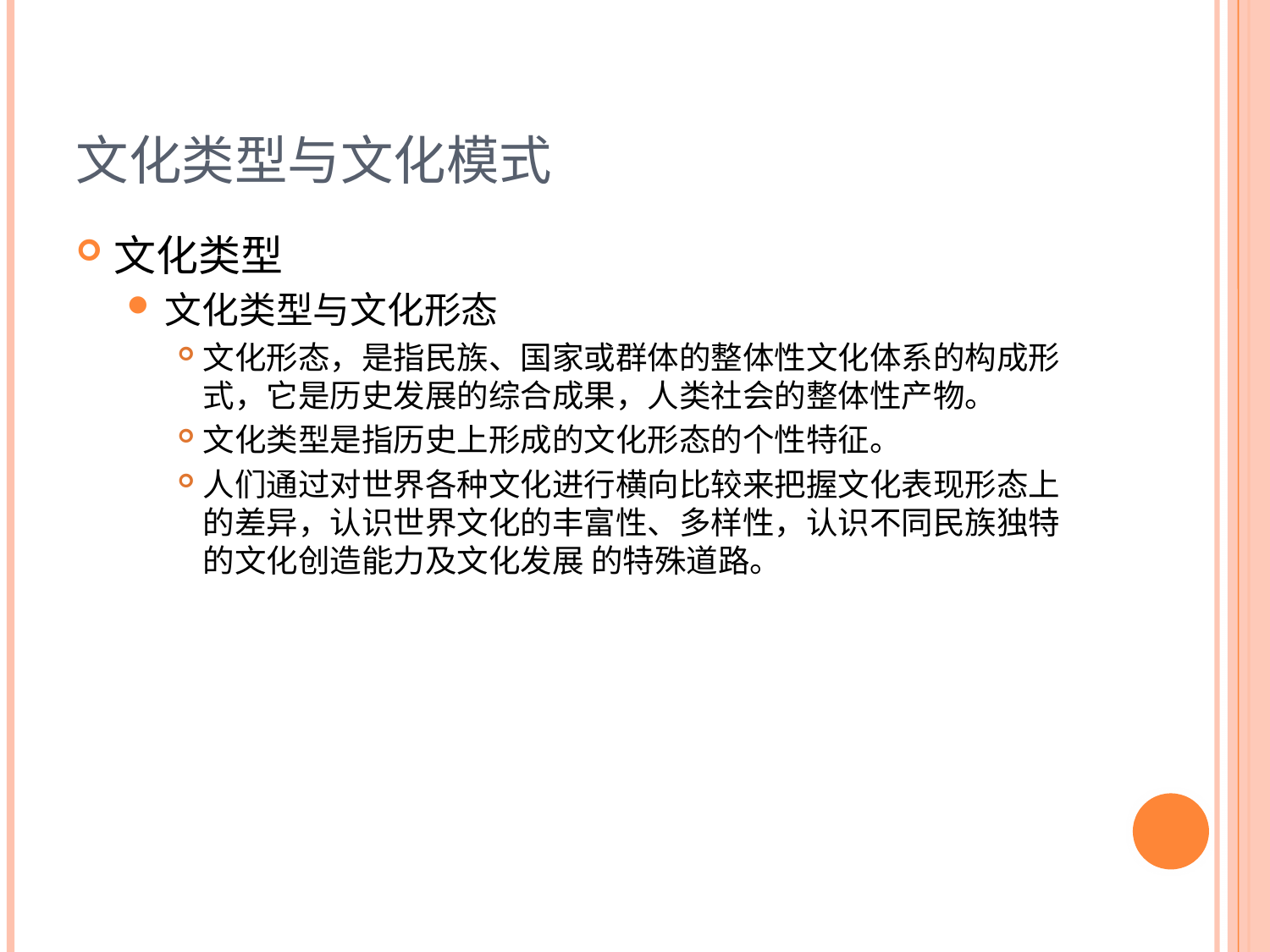

# 文化类型与文化模式
文化类型
文化类型与文化形态
文化形态，是指民族、国家或群体的整体性文化体系的构成形式，它是历史发展的综合成果，人类社会的整体性产物。
文化类型是指历史上形成的文化形态的个性特征。
人们通过对世界各种文化进行横向比较来把握文化表现形态上的差异，认识世界文化的丰富性、多样性，认识不同民族独特的文化创造能力及文化发展 的特殊道路。